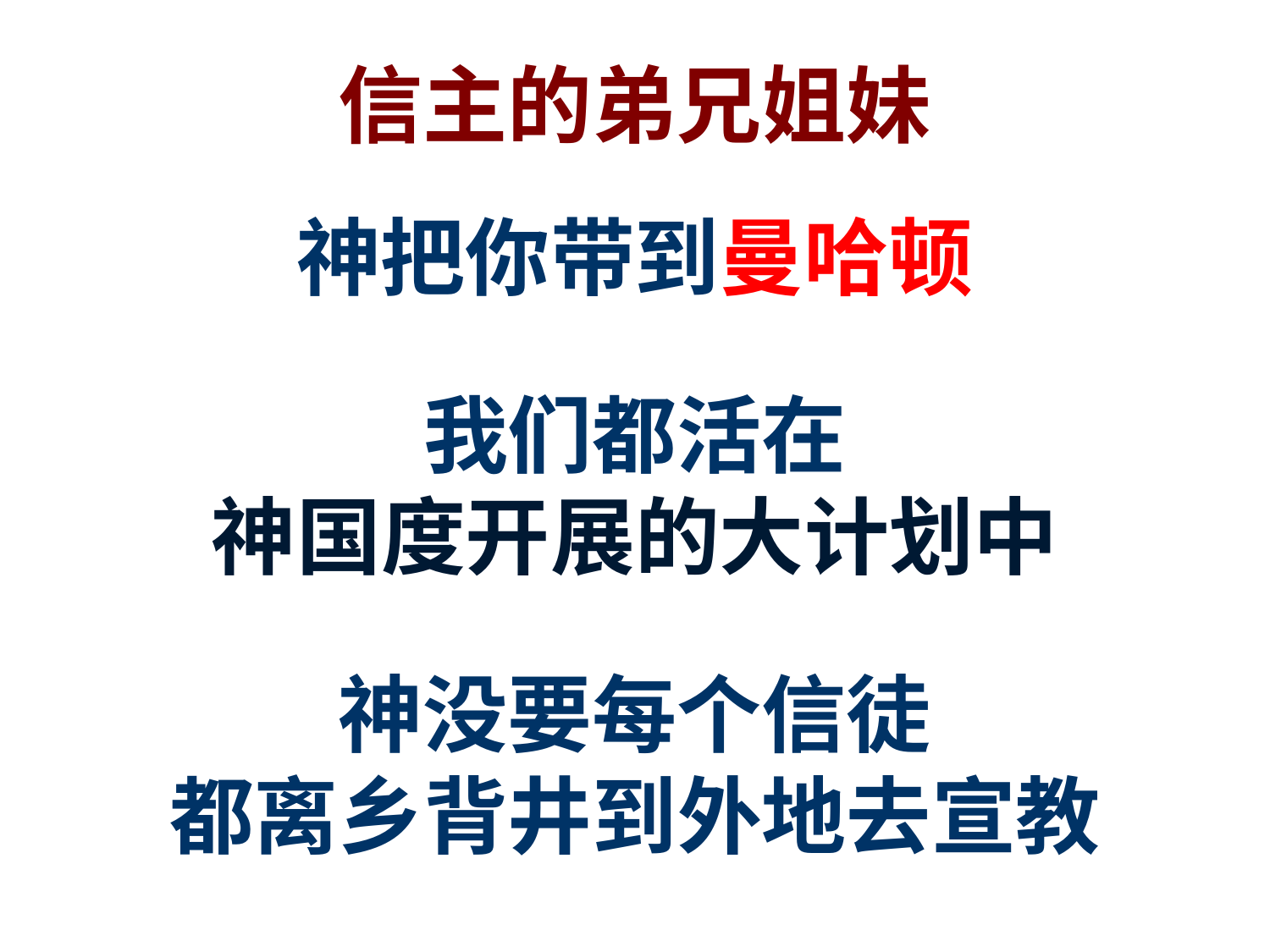

信主的弟兄姐妹

神把你带到曼哈顿

我们都活在
神国度开展的大计划中

神没要每个信徒
都离乡背井到外地去宣教
53